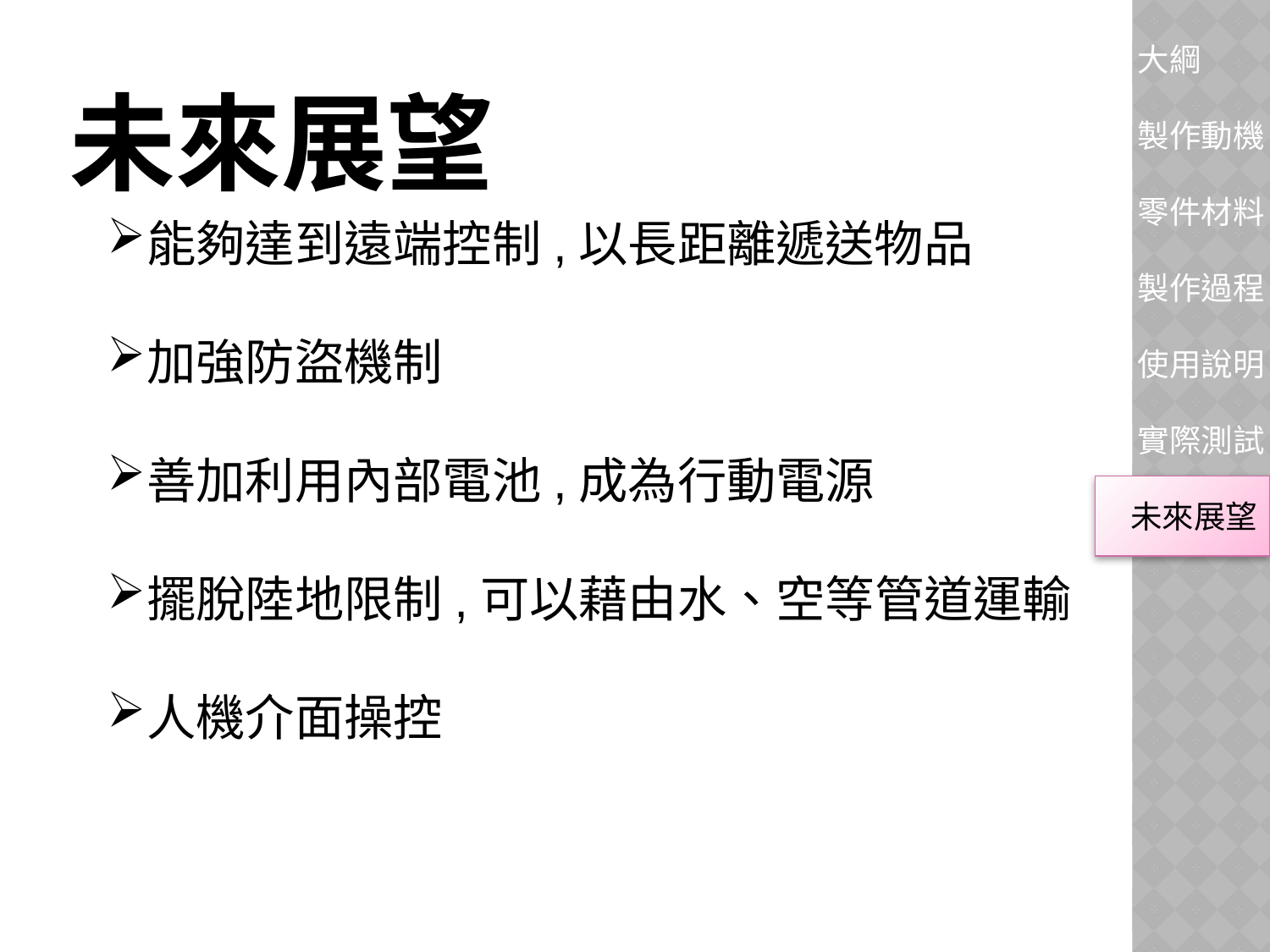

# 未來展望
能夠達到遠端控制,以長距離遞送物品

加強防盜機制

善加利用內部電池,成為行動電源

擺脫陸地限制,可以藉由水、空等管道運輸

人機介面操控
未來展望